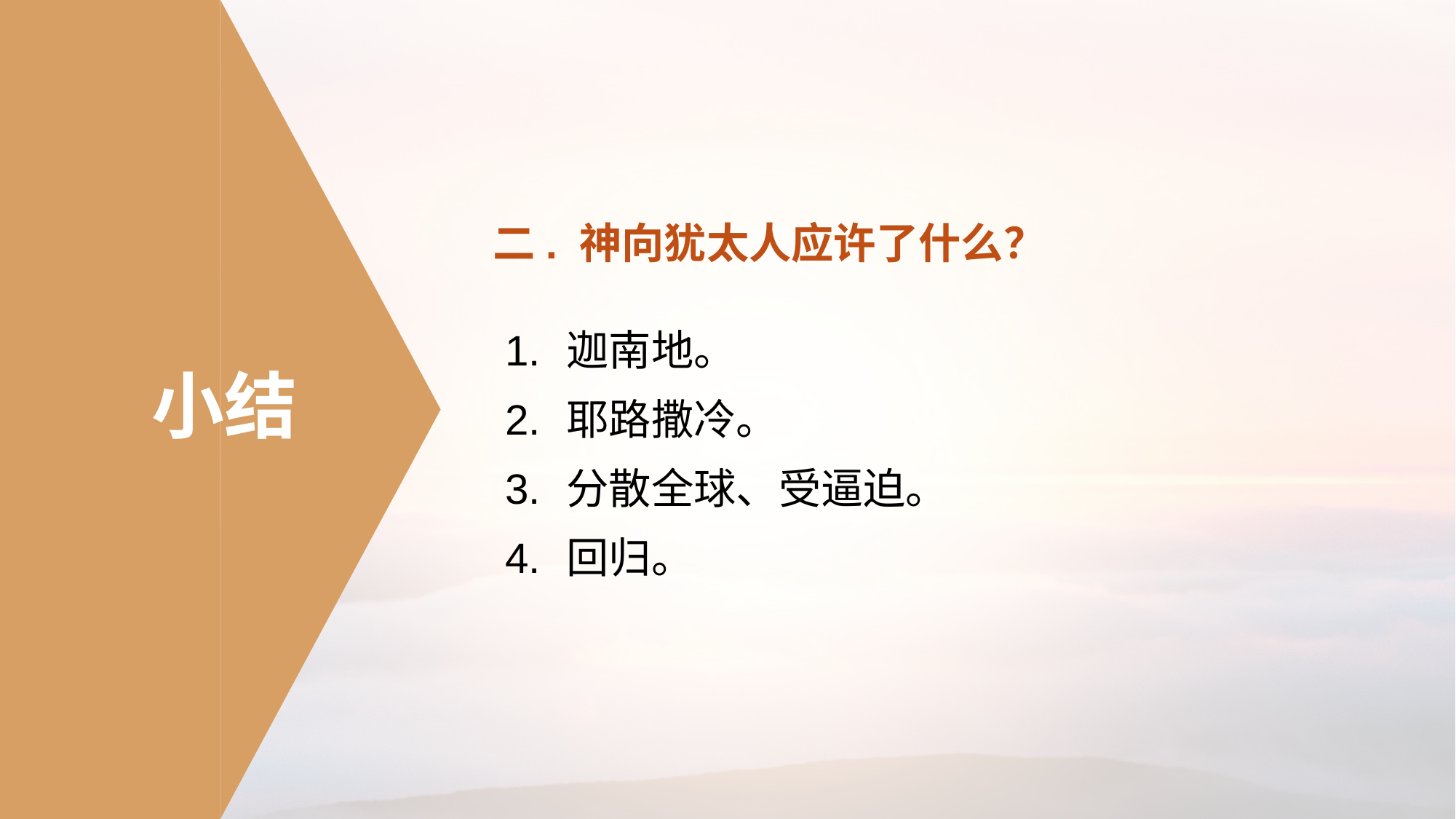

二. 神向犹太人应许了什么？
迦南地。
耶路撒冷。
分散全球、受逼迫。
回归。
小结